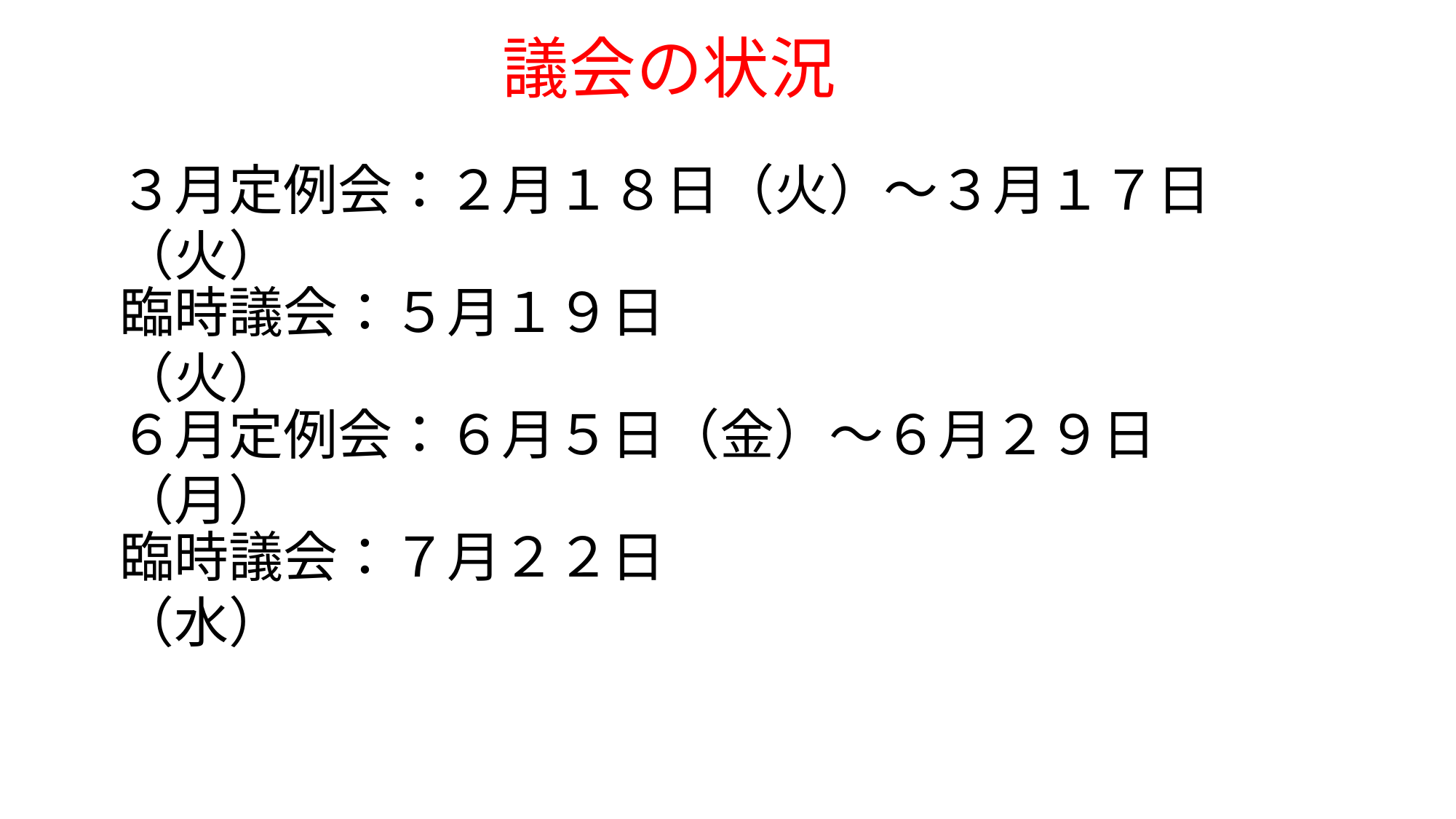

議会の状況
３月定例会：２月１８日（火）～３月１７日（火）
臨時議会：５月１９日（火）
６月定例会：６月５日（金）～６月２９日（月）
臨時議会：７月２２日（水）